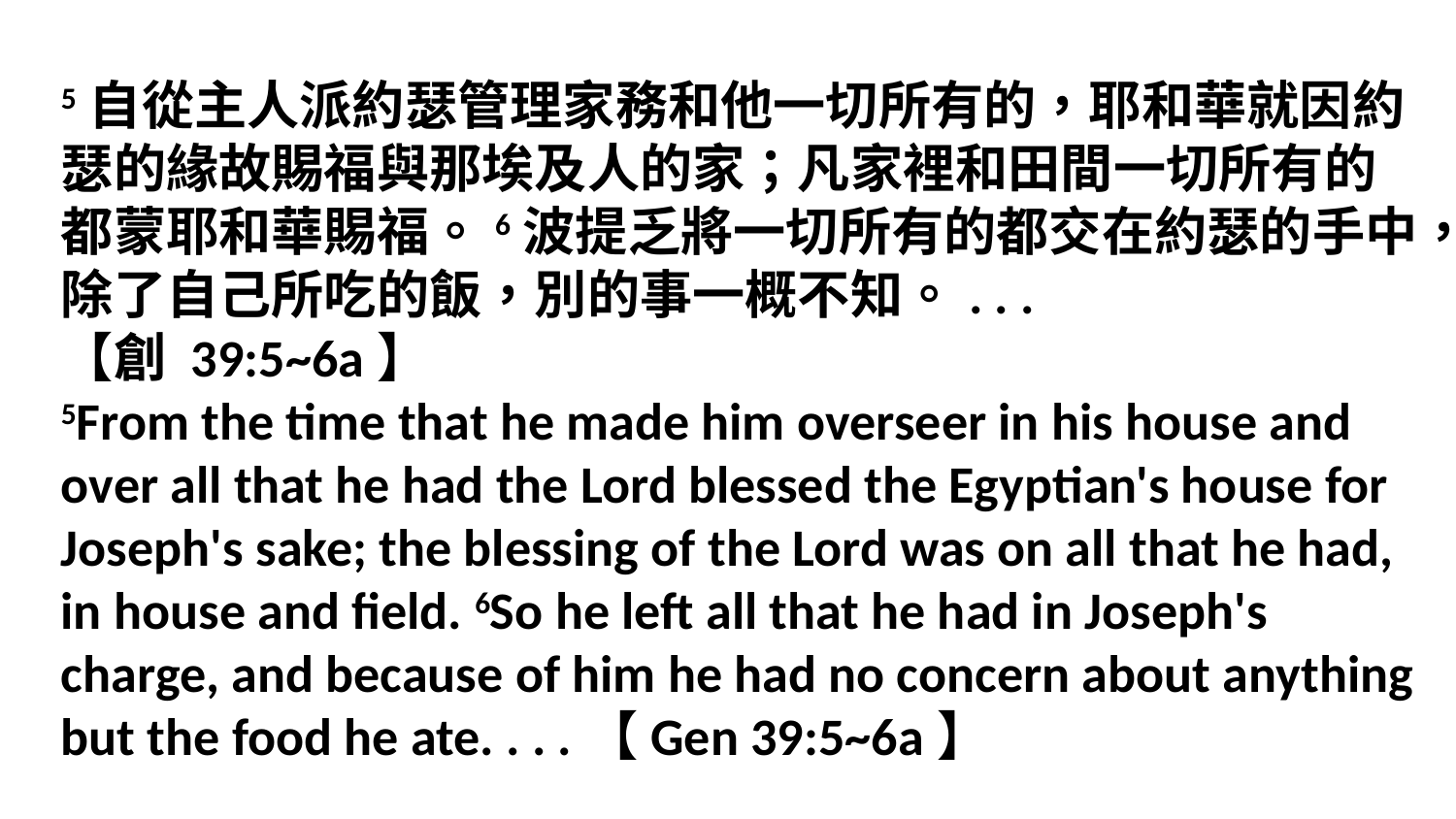

5自從主人派約瑟管理家務和他一切所有的，耶和華就因約瑟的緣故賜福與那埃及人的家；凡家裡和田間一切所有的都蒙耶和華賜福。6波提乏將一切所有的都交在約瑟的手中，除了自己所吃的飯，別的事一概不知。. . .
【創 39:5~6a】
5From the time that he made him overseer in his house and over all that he had the Lord blessed the Egyptian's house for Joseph's sake; the blessing of the Lord was on all that he had, in house and field. 6So he left all that he had in Joseph's charge, and because of him he had no concern about anything but the food he ate. . . .【Gen 39:5~6a】